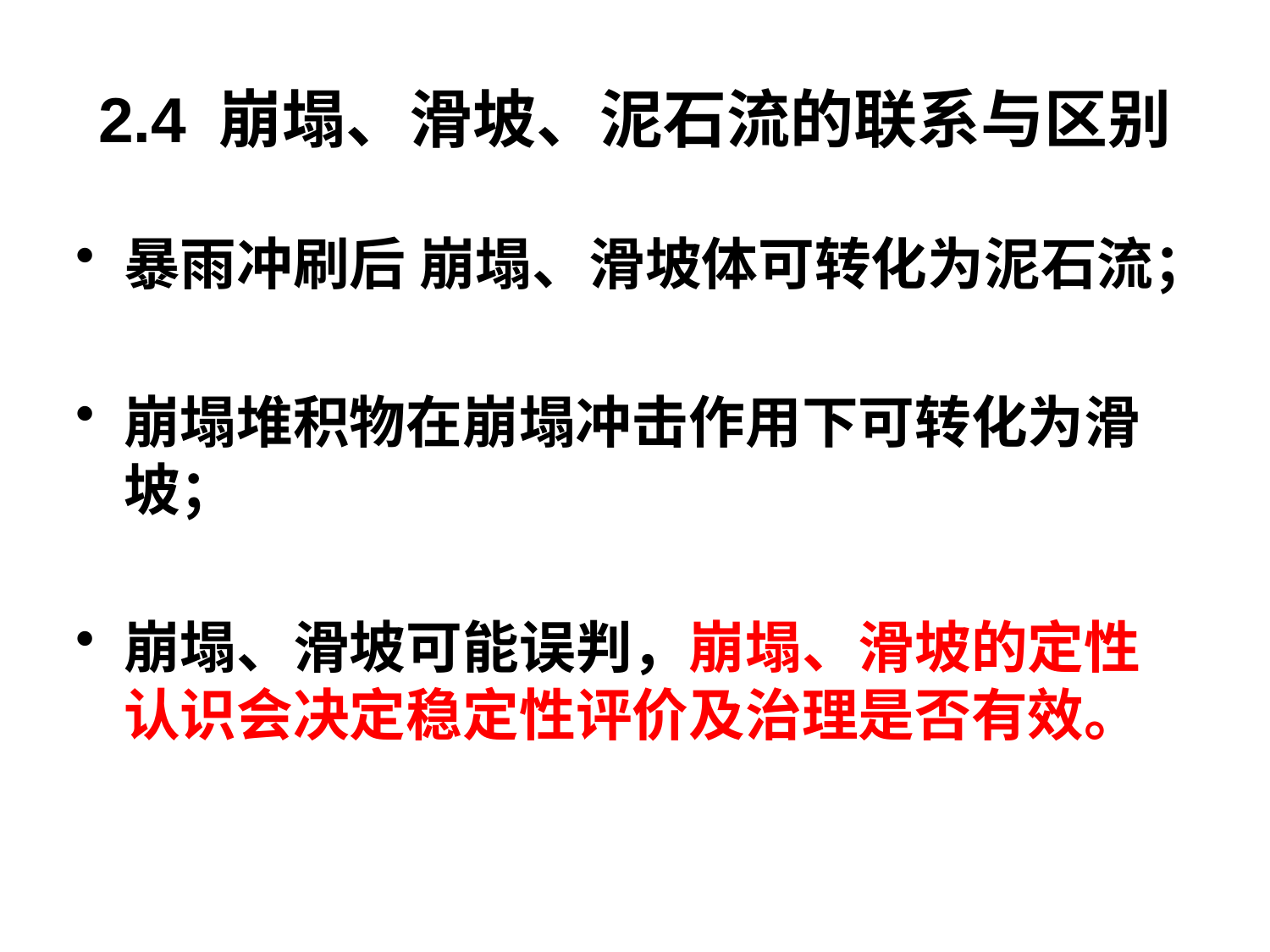

# 2.4 崩塌、滑坡、泥石流的联系与区别
暴雨冲刷后 崩塌、滑坡体可转化为泥石流；

崩塌堆积物在崩塌冲击作用下可转化为滑坡；

崩塌、滑坡可能误判，崩塌、滑坡的定性认识会决定稳定性评价及治理是否有效。